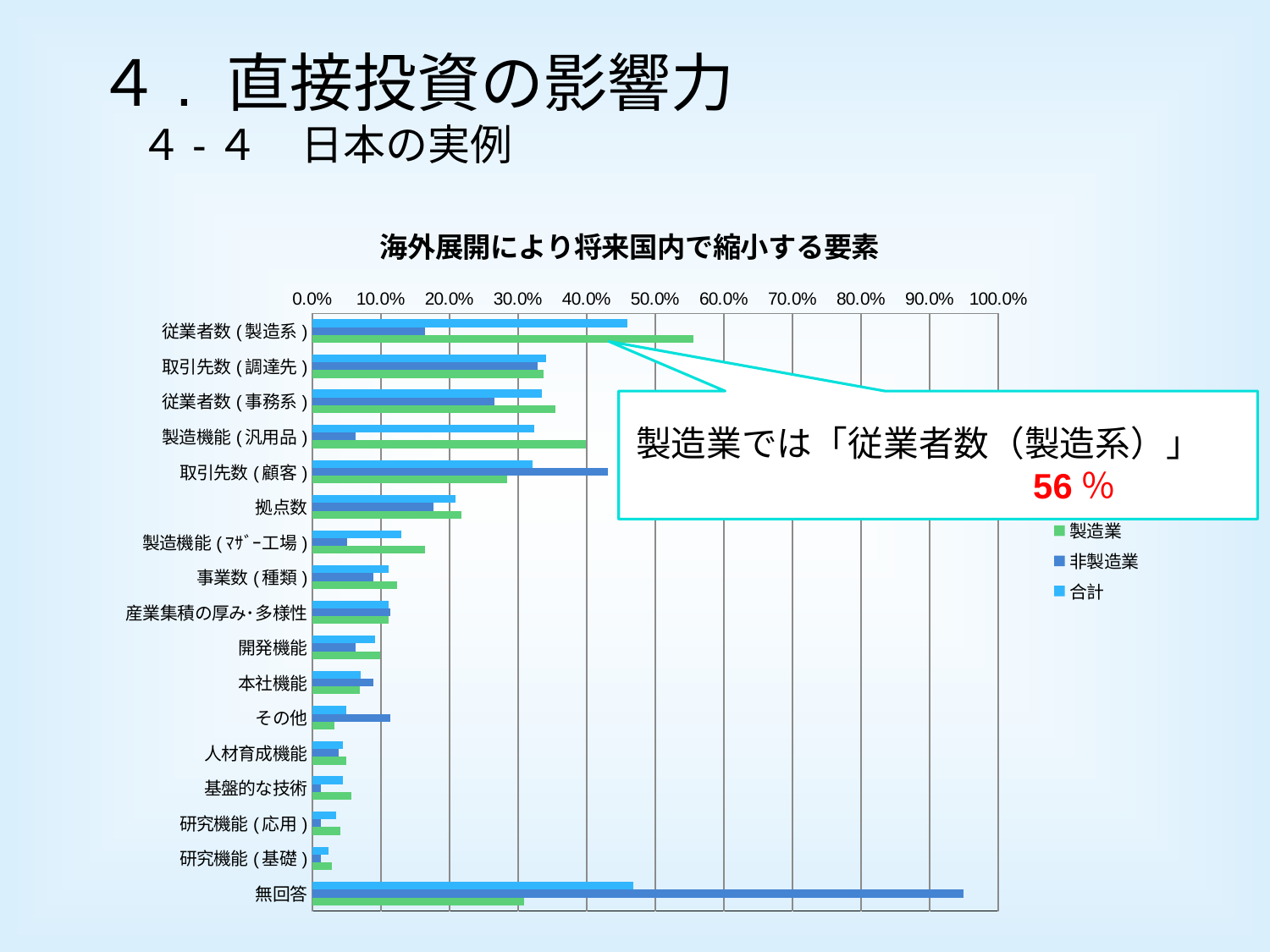

４. 直接投資の影響力
　４-４　日本の実例

### Chart: 海外展開により将来国内で縮小する要素

| Category | 合計 | 非製造業 | 製造業 |
|---|---|---|---|
| 従業者数(製造系) | 0.4588235318660745 | 0.16455696523189545 | 0.5555555820465088 |
| 取引先数(調達先) | 0.3411764800548573 | 0.3291139304637909 | 0.33744856715202587 |
| 従業者数(事務系) | 0.3352941274642948 | 0.26582279801368836 | 0.3539094626903544 |
| 製造機能(汎用品) | 0.3235294222831729 | 0.06329113990068437 | 0.39917695522308516 |
| 取引先数(顧客) | 0.32058823108673196 | 0.43037974834442316 | 0.2839506268501282 |
| 拠点数 | 0.2088235318660739 | 0.17721518874168468 | 0.21810699999332475 |
| 製造機能(ﾏｻﾞｰ工場) | 0.12941177189350128 | 0.05063291266560555 | 0.16460905969142944 |
| 事業数(種類) | 0.11176470667123842 | 0.08860759437084266 | 0.12345679104328197 |
| 産業集積の厚み･多様性 | 0.11176470667123842 | 0.11392404884099985 | 0.11111111193895352 |
| 開発機能 | 0.09117647260427476 | 0.06329113990068437 | 0.0987654328346256 |
| 本社機能 | 0.07058823853731158 | 0.08860759437084266 | 0.06995885074138641 |
| その他 | 0.050000000745058074 | 0.11392404884099985 | 0.032921809703111655 |
| 人材育成機能 | 0.04411764815449733 | 0.037974681705236435 | 0.04938271641731289 |
| 基盤的な技術 | 0.04411764815449733 | 0.012658228166401386 | 0.057613167911767973 |
| 研究機能(応用) | 0.03529411926865579 | 0.012658228166401386 | 0.04115226492285731 |
| 研究機能(基礎) | 0.023529412224888788 | 0.012658228166401386 | 0.02880658395588398 |
| 無回答 | 0.4676470458507538 | 0.9493671059608435 | 0.30864197015762435 |
製造業では「従業者数（製造系）」
　　　　　　　　　　　56％